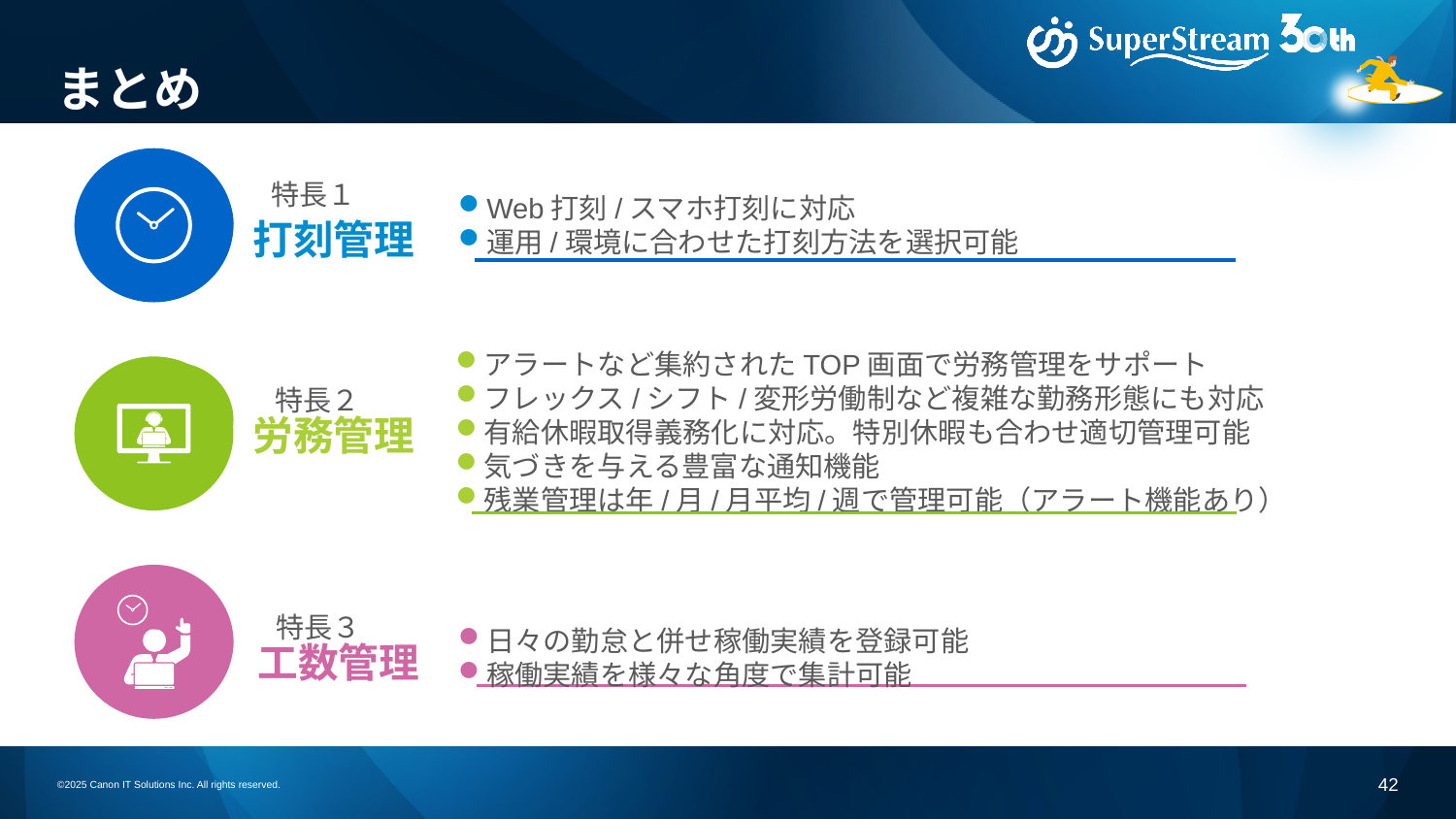

# まとめ

特長１
Web打刻/スマホ打刻に対応
運用/環境に合わせた打刻方法を選択可能

打刻管理
アラートなど集約されたTOP画面で労務管理をサポート
フレックス/シフト/変形労働制など複雑な勤務形態にも対応
有給休暇取得義務化に対応。特別休暇も合わせ適切管理可能
気づきを与える豊富な通知機能
残業管理は年/月/月平均/週で管理可能（アラート機能あり）

特長２

労務管理

特長３

日々の勤怠と併せ稼働実績を登録可能
稼働実績を様々な角度で集計可能
工数管理
©2025 Canon IT Solutions Inc. All rights reserved.
42